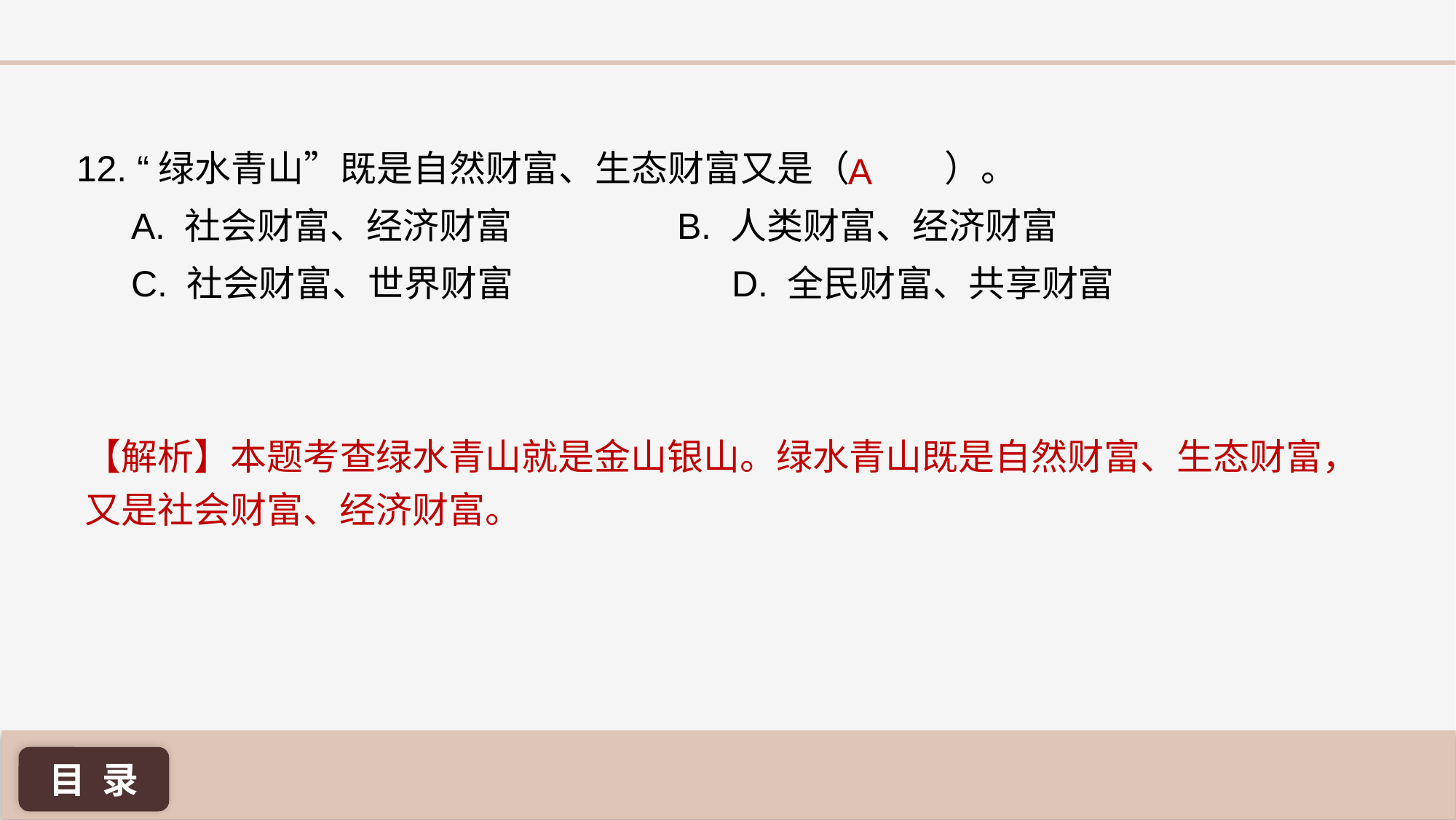

12. “绿水青山”既是自然财富、生态财富又是（ 	      ）。
A. 社会财富、经济财富 		B. 人类财富、经济财富
C. 社会财富、世界财富 		D. 全民财富、共享财富
A
【解析】本题考查绿水青山就是金山银山。绿水青山既是自然财富、生态财富，又是社会财富、经济财富。